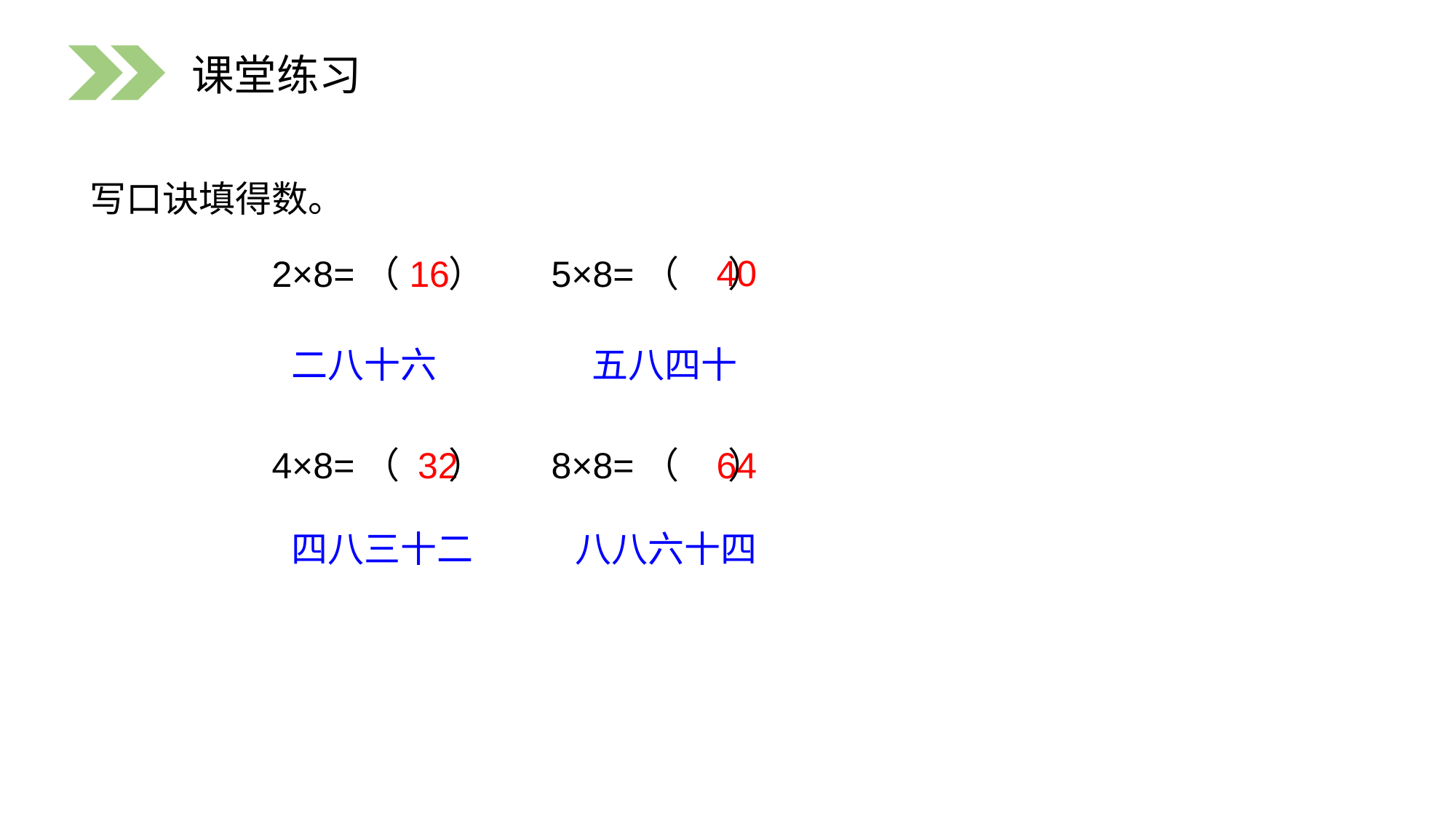

课堂练习
写口诀填得数。
40
16
2×8=（      ）       5×8=（      ）
五八四十
二八十六
4×8=（      ）       8×8=（      ）
32
64
四八三十二
八八六十四